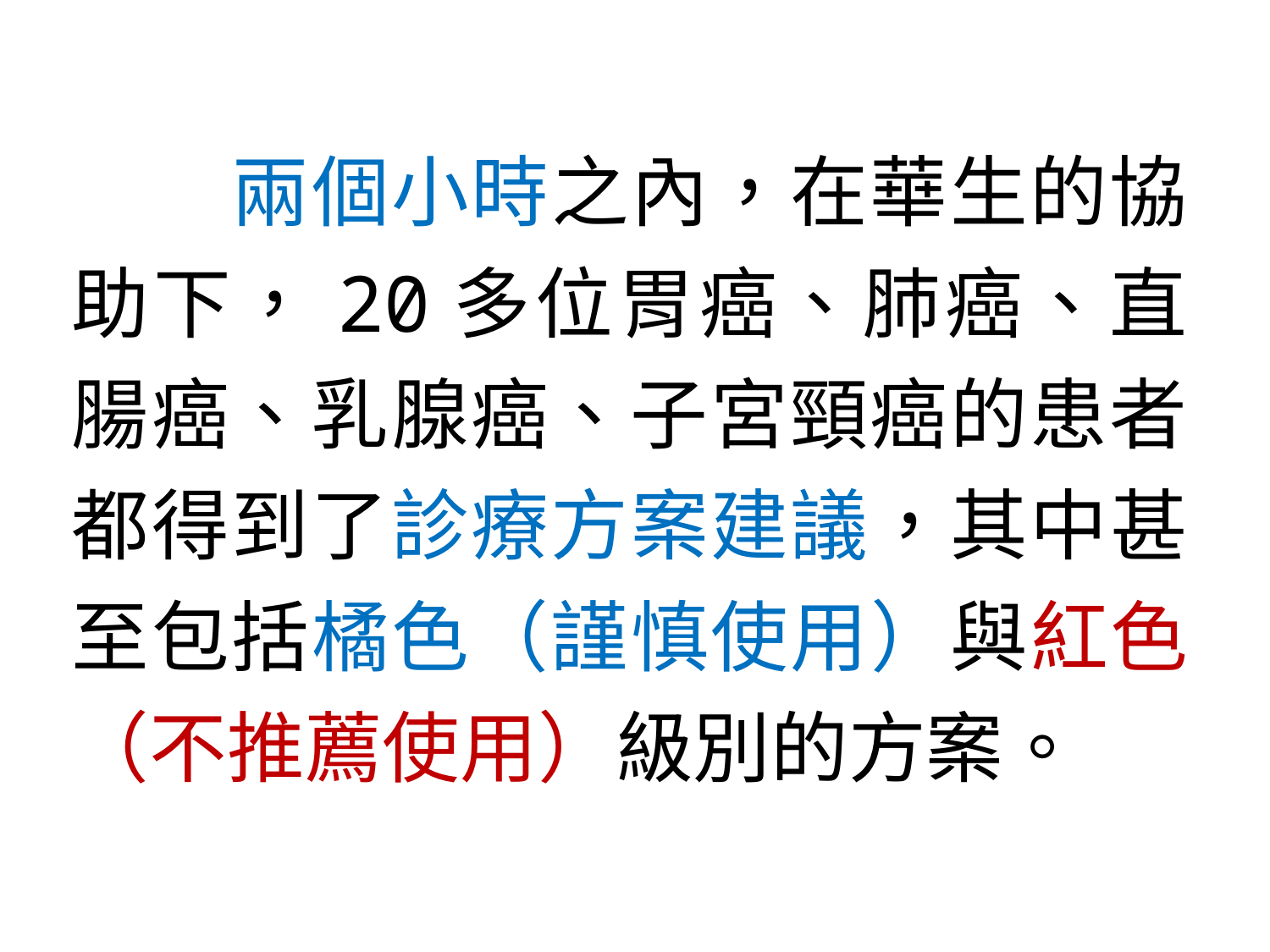

兩個小時之內，在華生的協助下，20多位胃癌、肺癌、直腸癌、乳腺癌、子宮頸癌的患者都得到了診療方案建議，其中甚至包括橘色（謹慎使用）與紅色（不推薦使用）級別的方案。